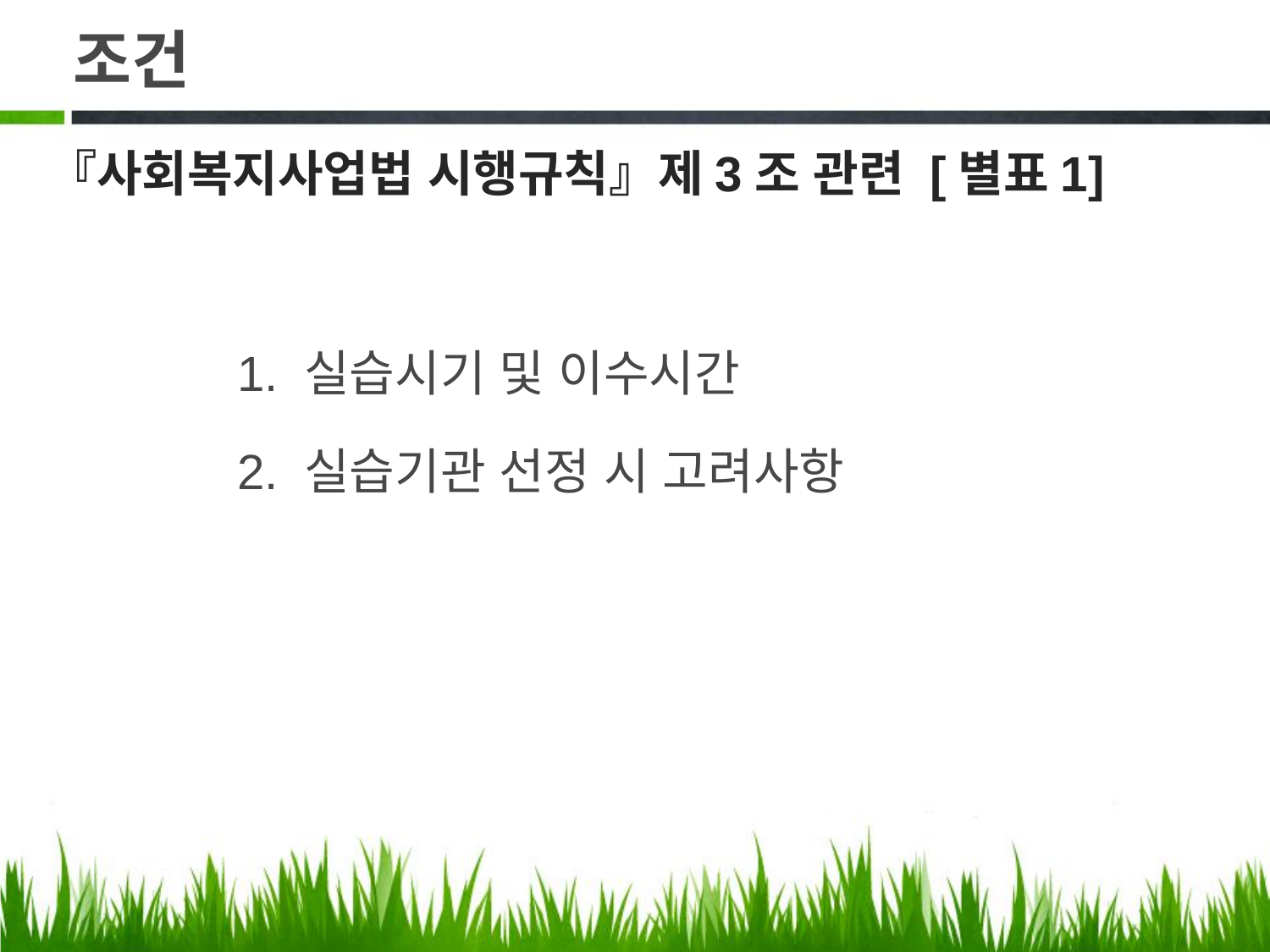

# 조건
『사회복지사업법 시행규칙』제3조 관련 [별표1]
1. 실습시기 및 이수시간
2. 실습기관 선정 시 고려사항